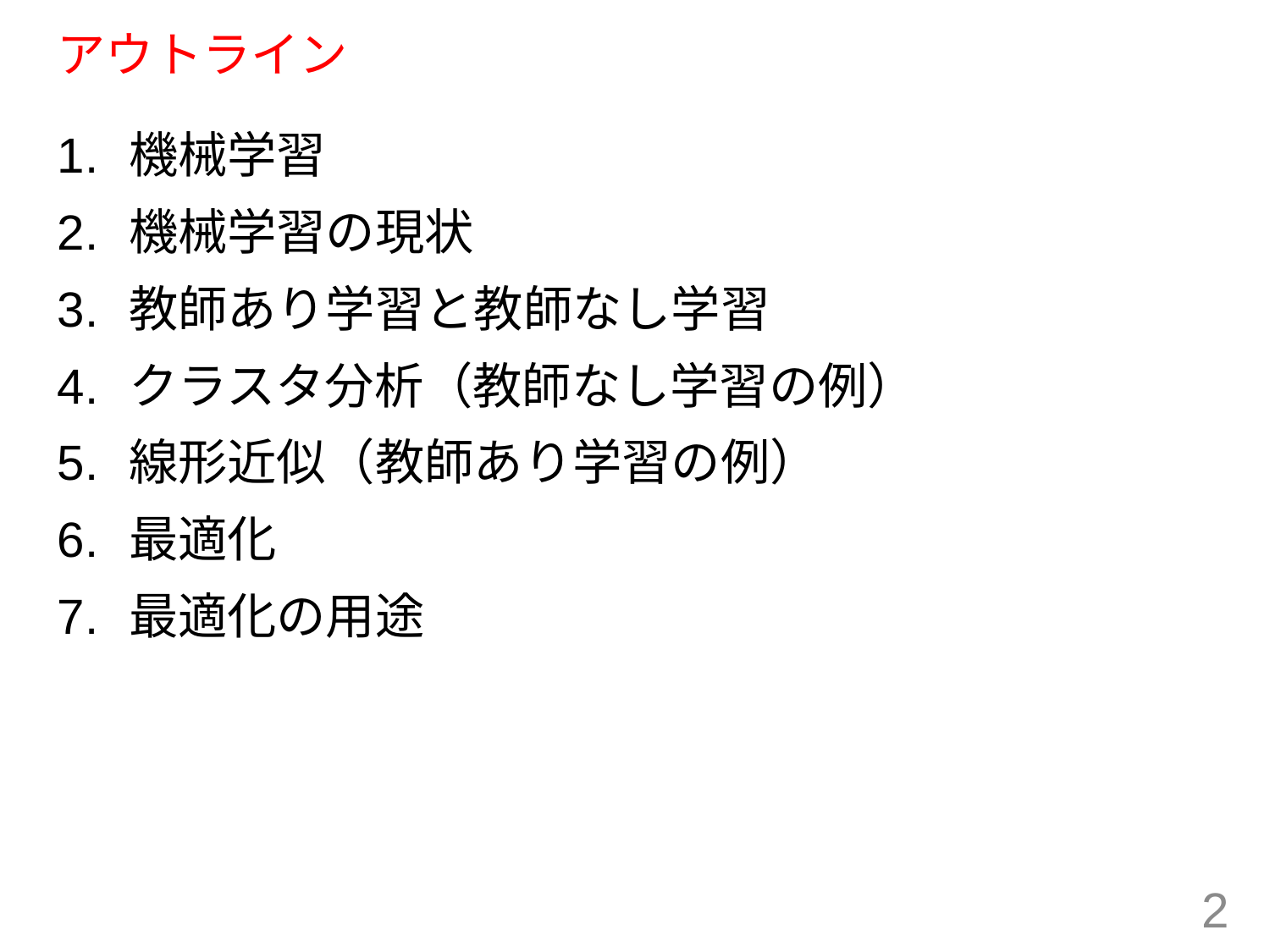

# アウトライン
機械学習
機械学習の現状
教師あり学習と教師なし学習
クラスタ分析（教師なし学習の例）
線形近似（教師あり学習の例）
最適化
最適化の用途
2